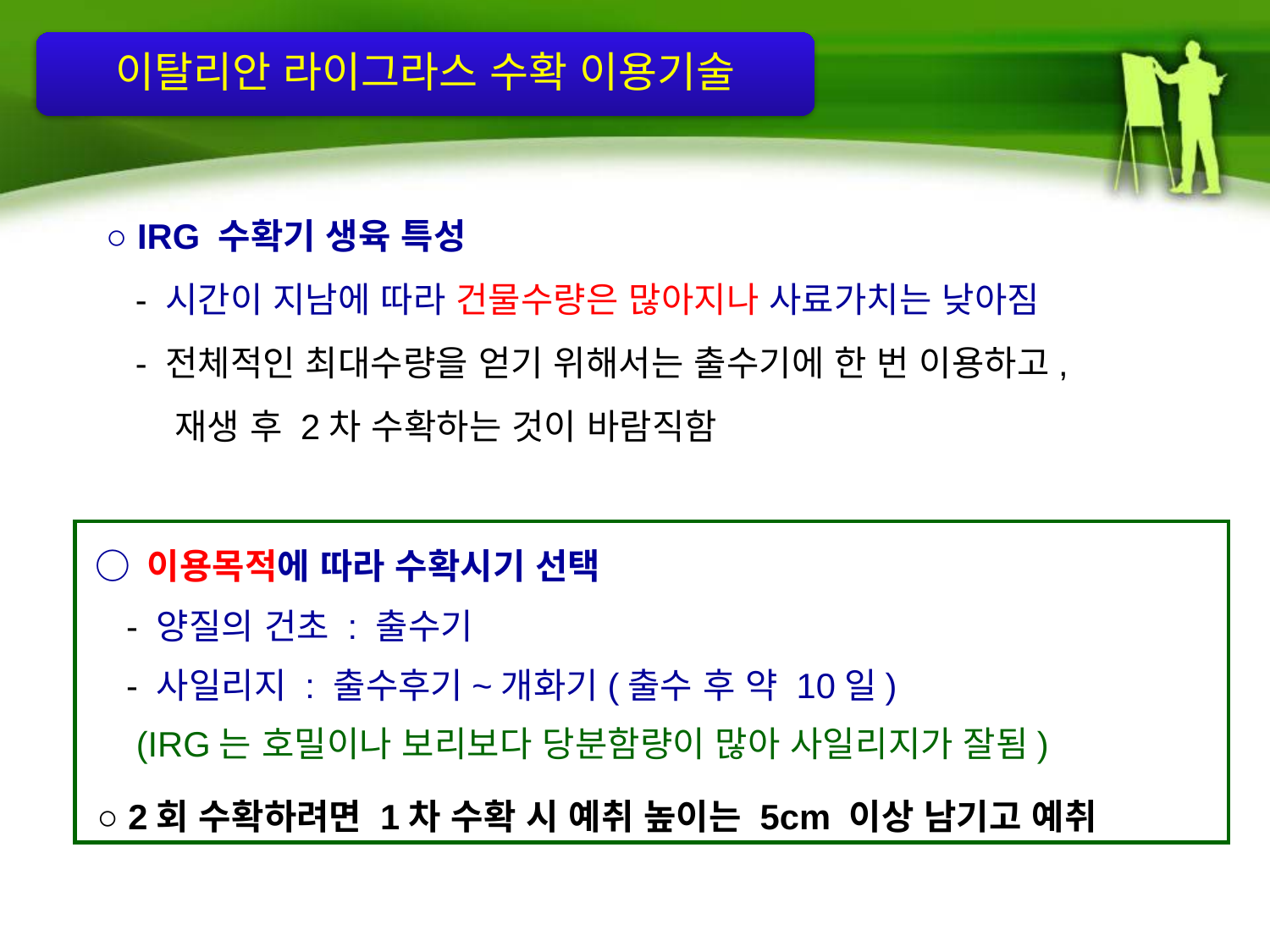

이탈리안 라이그라스 수확 이용기술
  ○ IRG 수확기 생육 특성
     - 시간이 지남에 따라 건물수량은 많아지나 사료가치는 낮아짐
     - 전체적인 최대수량을 얻기 위해서는 출수기에 한 번 이용하고,
        재생 후 2차 수확하는 것이 바람직함
 ○ 이용목적에 따라 수확시기 선택
    - 양질의 건초 : 출수기
    - 사일리지 : 출수후기~개화기(출수 후 약 10일)
     (IRG는 호밀이나 보리보다 당분함량이 많아 사일리지가 잘됨)
 ○ 2회 수확하려면 1차 수확 시 예취 높이는 5cm 이상 남기고 예취